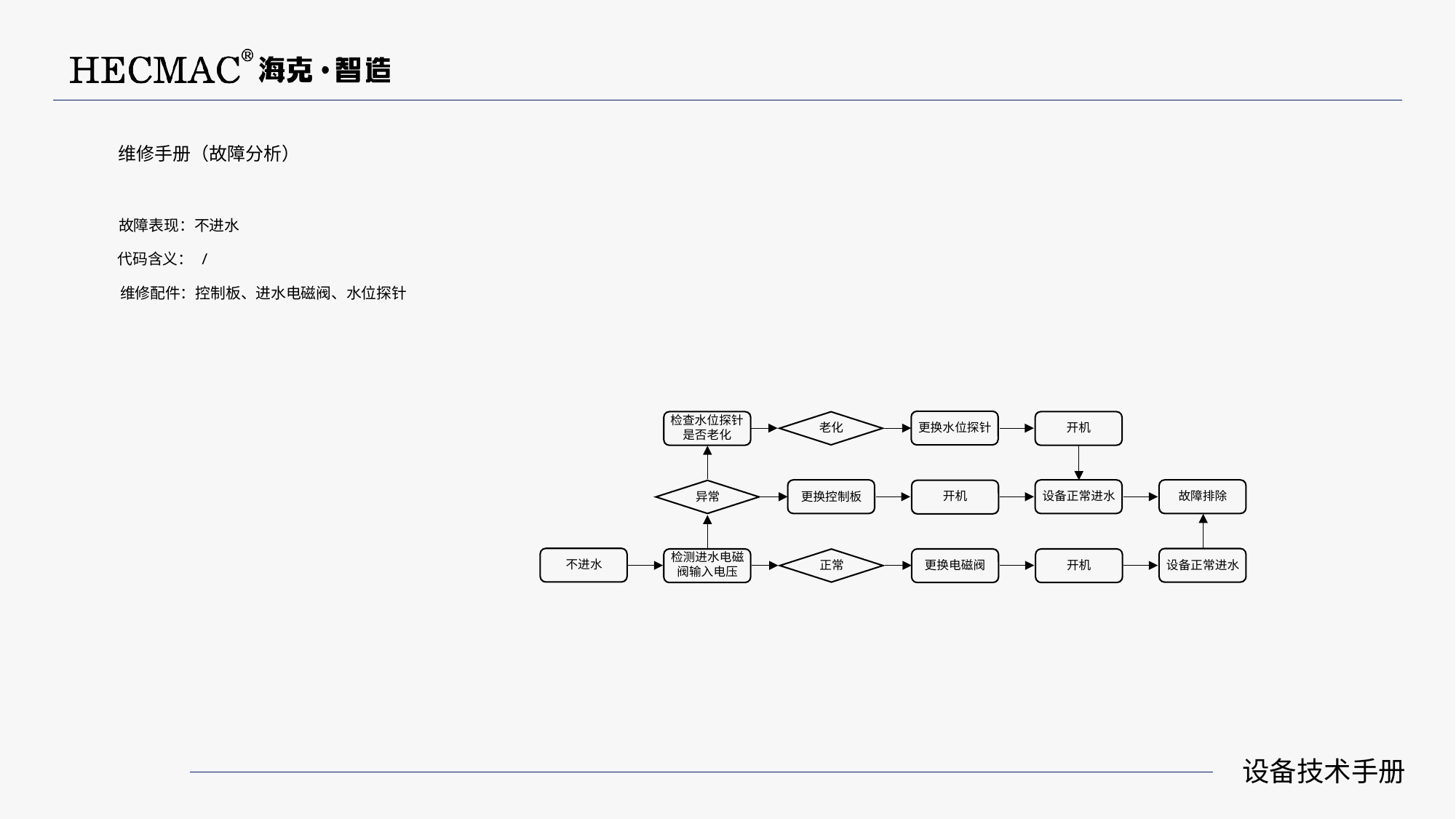

维修手册（故障分析）
故障表现：不进水
代码含义： /
维修配件：控制板、进水电磁阀、水位探针
检查水位探针
是否老化

开机
更换水位探针
老化

开机
设备正常进水
故障排除
异常
更换控制板
检测进水电磁
阀输入电压

不进水
设备正常进水
更换电磁阀
开机
正常